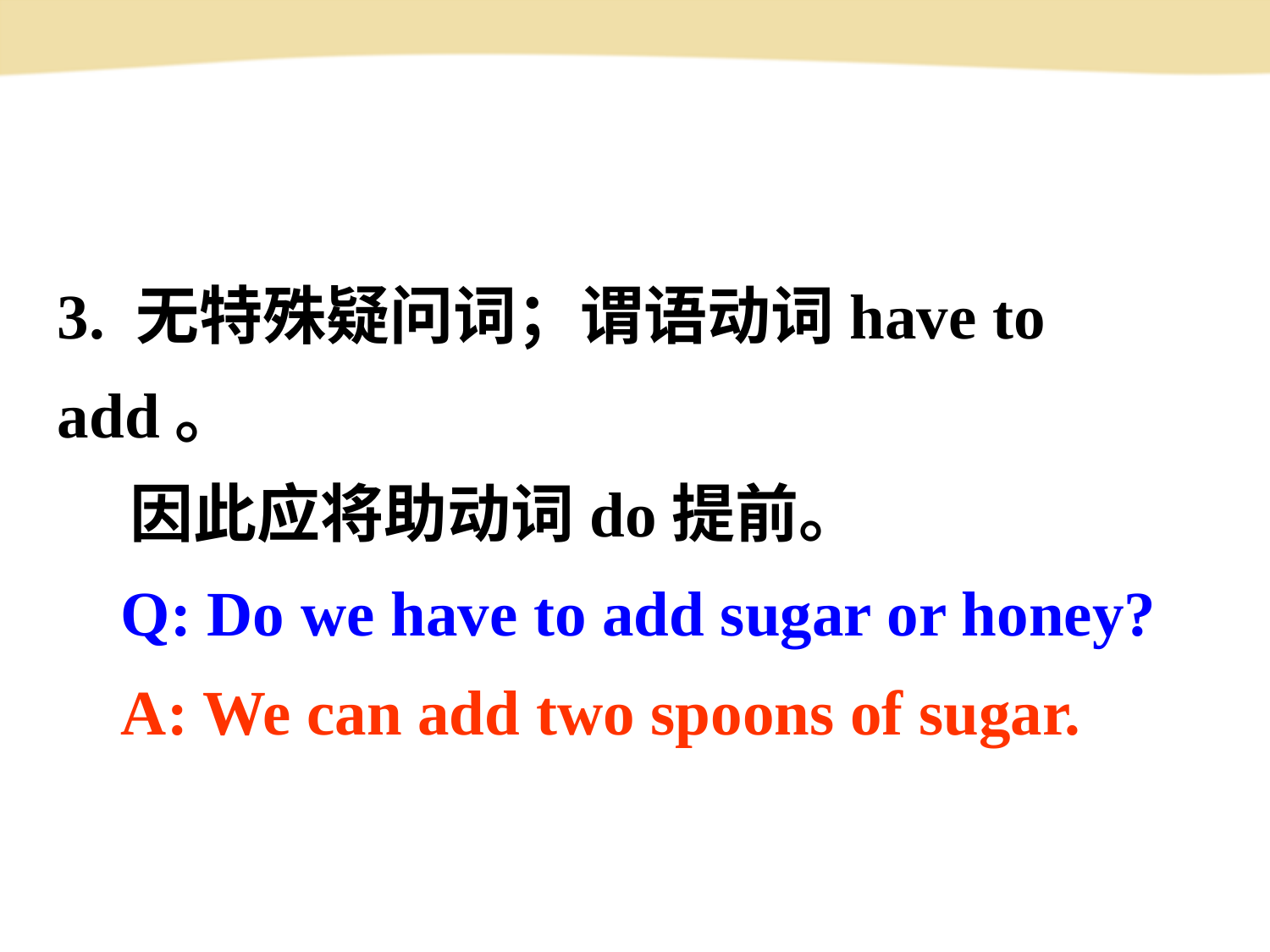

3. 无特殊疑问词；谓语动词have to add。
    因此应将助动词do提前。
    Q: Do we have to add sugar or honey?
    A: We can add two spoons of sugar.